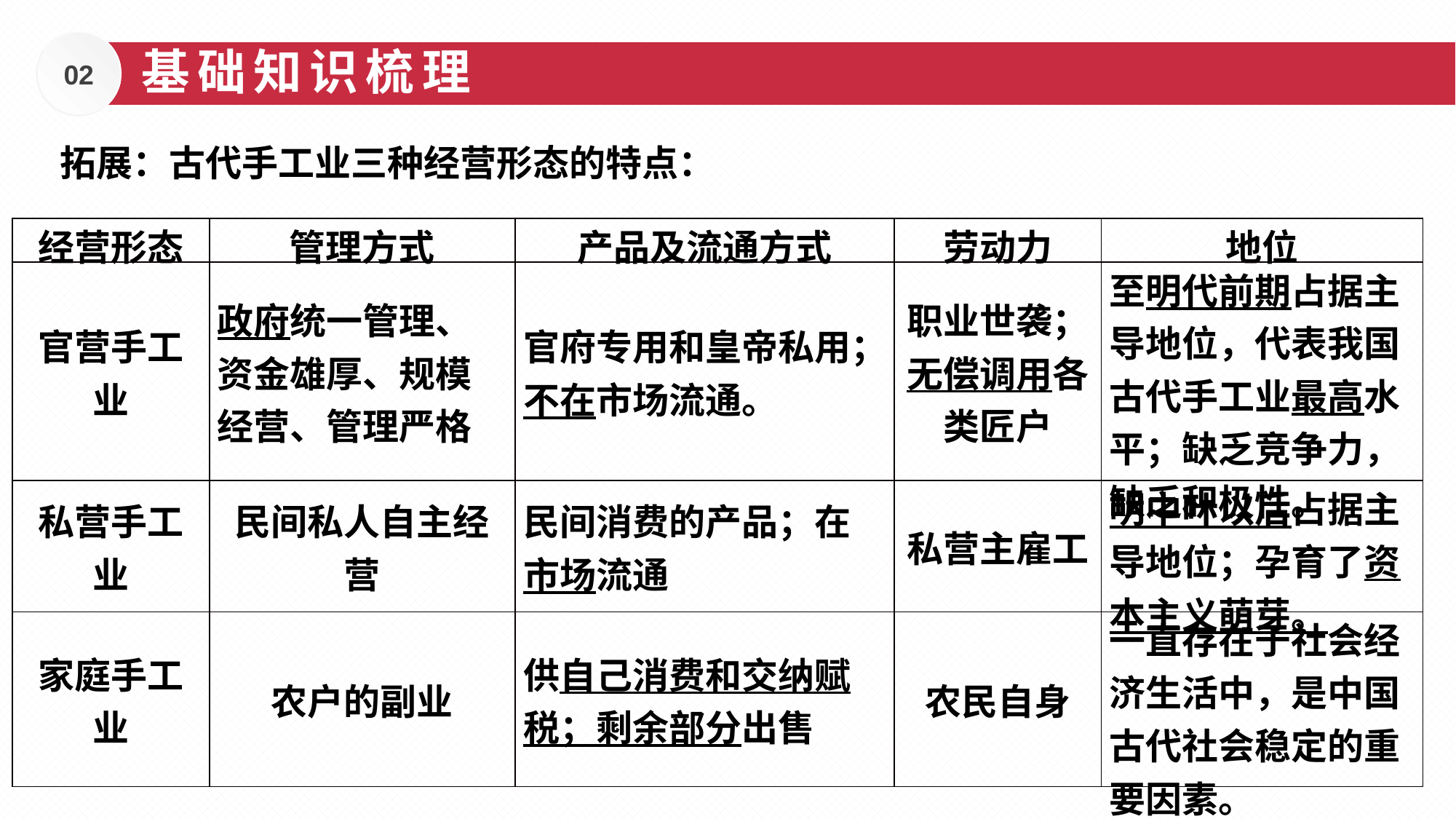

02
基础知识梳理

拓展：古代手工业三种经营形态的特点：
| 经营形态 | 管理方式 | 产品及流通方式 | 劳动力 | 地位 |
| --- | --- | --- | --- | --- |
| 官营手工业 | 政府统一管理、资金雄厚、规模经营、管理严格 | 官府专用和皇帝私用；不在市场流通。 | 职业世袭；无偿调用各类匠户 | 至明代前期占据主导地位，代表我国古代手工业最高水平；缺乏竞争力，缺乏积极性。 |
| 私营手工业 | 民间私人自主经营 | 民间消费的产品；在市场流通 | 私营主雇工 | 明中叶以后占据主导地位；孕育了资本主义萌芽。 |
| 家庭手工业 | 农户的副业 | 供自己消费和交纳赋税；剩余部分出售 | 农民自身 | 一直存在于社会经济生活中，是中国古代社会稳定的重要因素。 |